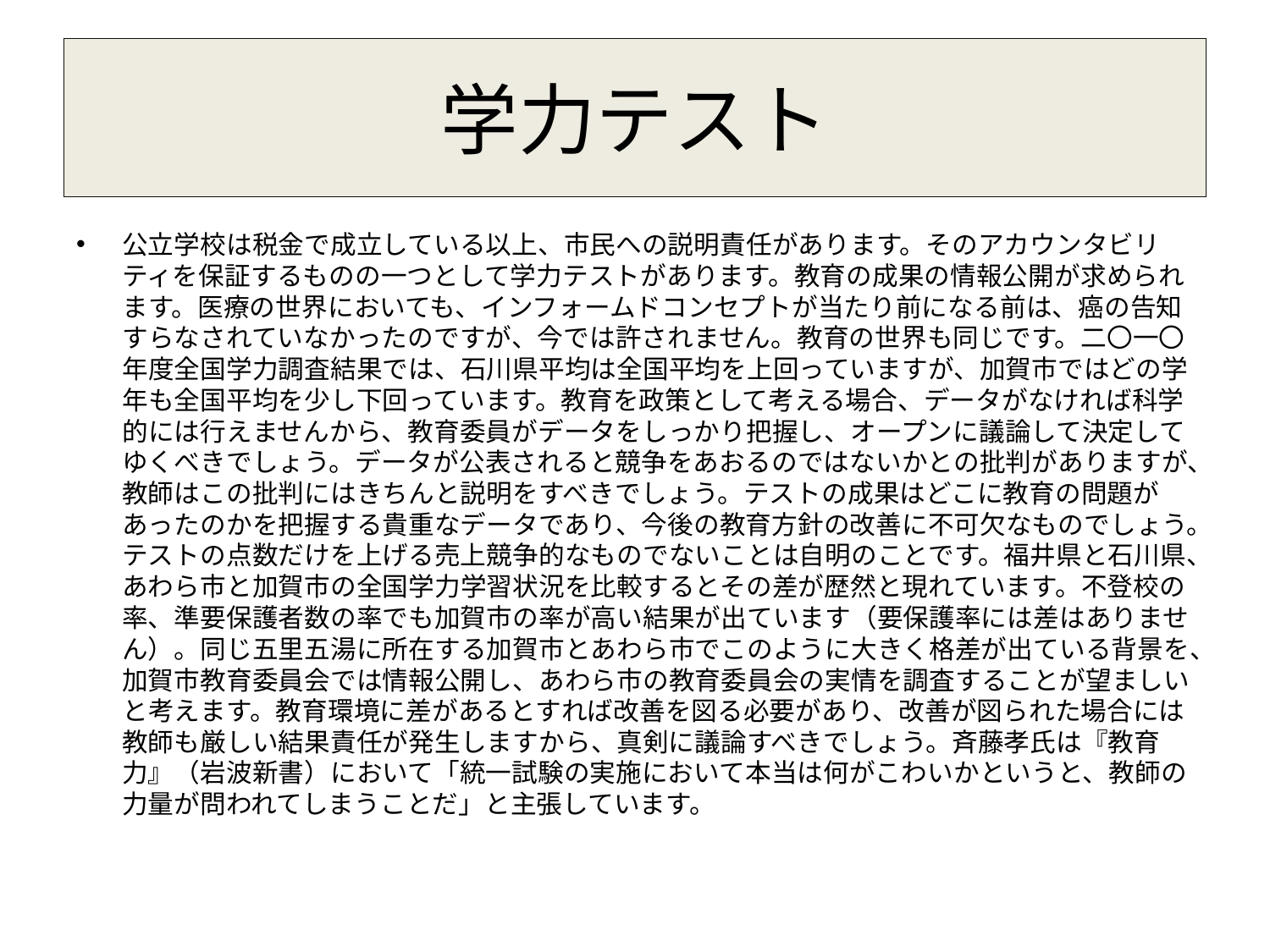

# 学力テスト
公立学校は税金で成立している以上、市民への説明責任があります。そのアカウンタビリティを保証するものの一つとして学力テストがあります。教育の成果の情報公開が求められます。医療の世界においても、インフォームドコンセプトが当たり前になる前は、癌の告知すらなされていなかったのですが、今では許されません。教育の世界も同じです。二〇一〇年度全国学力調査結果では、石川県平均は全国平均を上回っていますが、加賀市ではどの学年も全国平均を少し下回っています。教育を政策として考える場合、データがなければ科学的には行えませんから、教育委員がデータをしっかり把握し、オープンに議論して決定してゆくべきでしょう。データが公表されると競争をあおるのではないかとの批判がありますが、教師はこの批判にはきちんと説明をすべきでしょう。テストの成果はどこに教育の問題があったのかを把握する貴重なデータであり、今後の教育方針の改善に不可欠なものでしょう。テストの点数だけを上げる売上競争的なものでないことは自明のことです。福井県と石川県、あわら市と加賀市の全国学力学習状況を比較するとその差が歴然と現れています。不登校の率、準要保護者数の率でも加賀市の率が高い結果が出ています（要保護率には差はありません）。同じ五里五湯に所在する加賀市とあわら市でこのように大きく格差が出ている背景を、加賀市教育委員会では情報公開し、あわら市の教育委員会の実情を調査することが望ましいと考えます。教育環境に差があるとすれば改善を図る必要があり、改善が図られた場合には教師も厳しい結果責任が発生しますから、真剣に議論すべきでしょう。斉藤孝氏は『教育力』（岩波新書）において「統一試験の実施において本当は何がこわいかというと、教師の力量が問われてしまうことだ」と主張しています。